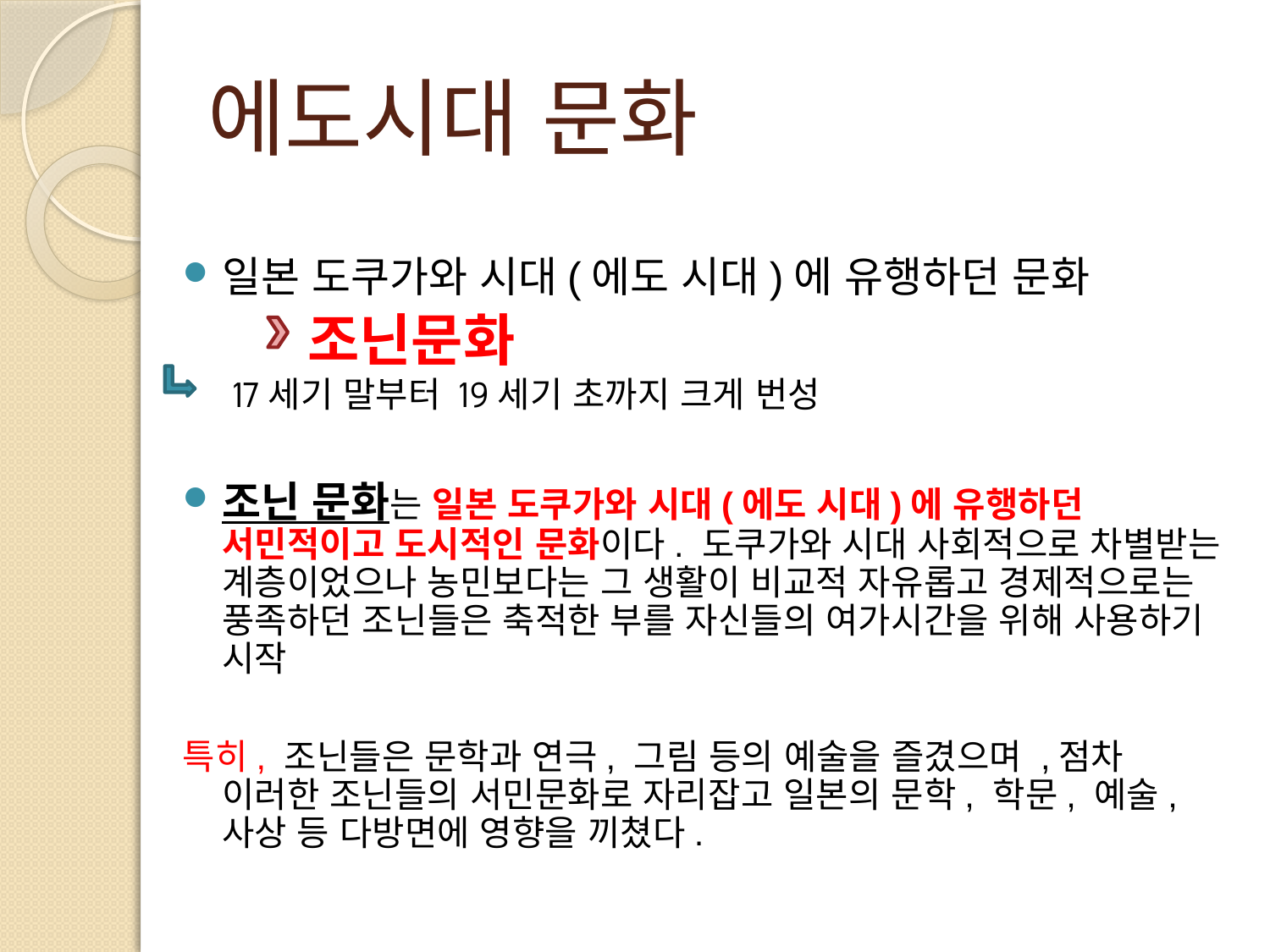

# 에도시대 문화

일본 도쿠가와 시대(에도 시대)에 유행하던 문화
       조닌문화

조닌 문화는 일본 도쿠가와 시대(에도 시대)에 유행하던 서민적이고 도시적인 문화이다. 도쿠가와 시대 사회적으로 차별받는 계층이었으나 농민보다는 그 생활이 비교적 자유롭고 경제적으로는 풍족하던 조닌들은 축적한 부를 자신들의 여가시간을 위해 사용하기 시작

특히, 조닌들은 문학과 연극, 그림 등의 예술을 즐겼으며 ,점차 이러한 조닌들의 서민문화로 자리잡고 일본의 문학, 학문, 예술, 사상 등 다방면에 영향을 끼쳤다.

17세기 말부터 19세기 초까지 크게 번성